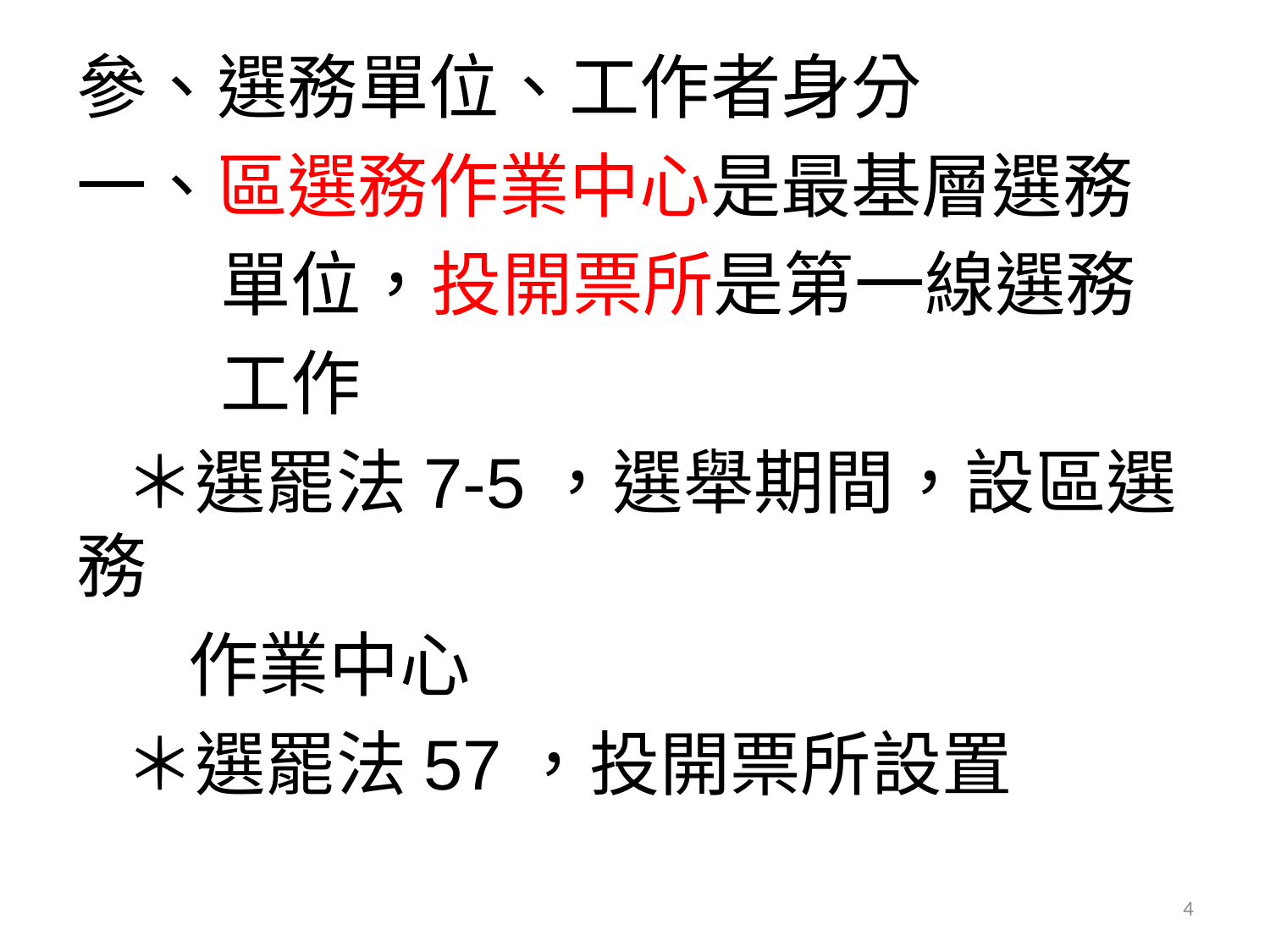

參、選務單位、工作者身分
一、區選務作業中心是最基層選務
        單位，投開票所是第一線選務
        工作
  ＊選罷法7-5，選舉期間，設區選務
      作業中心
  ＊選罷法57，投開票所設置

4